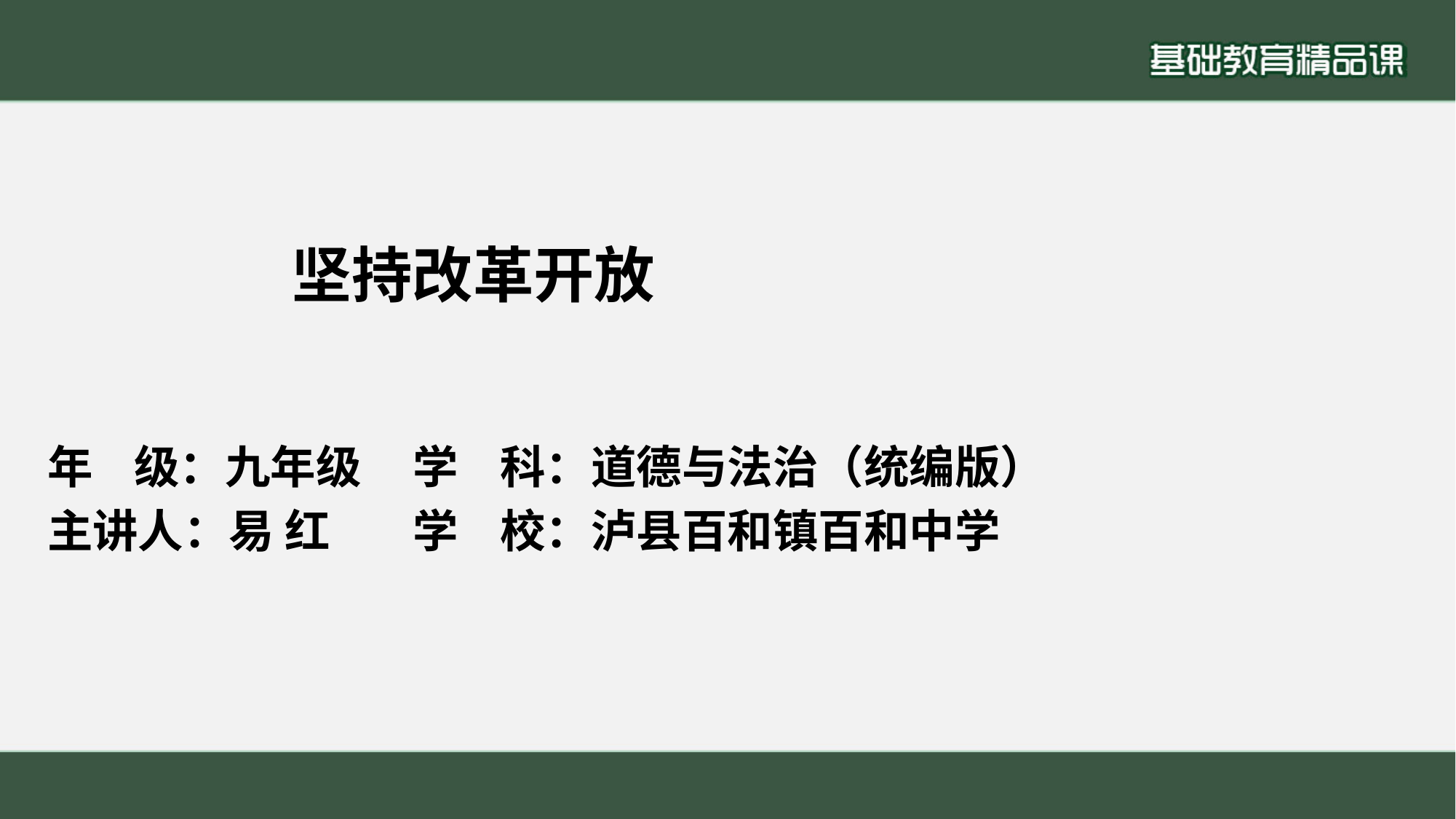

坚持改革开放
年    级：九年级     学    科：道德与法治（统编版）
主讲人：易 红        学    校：泸县百和镇百和中学